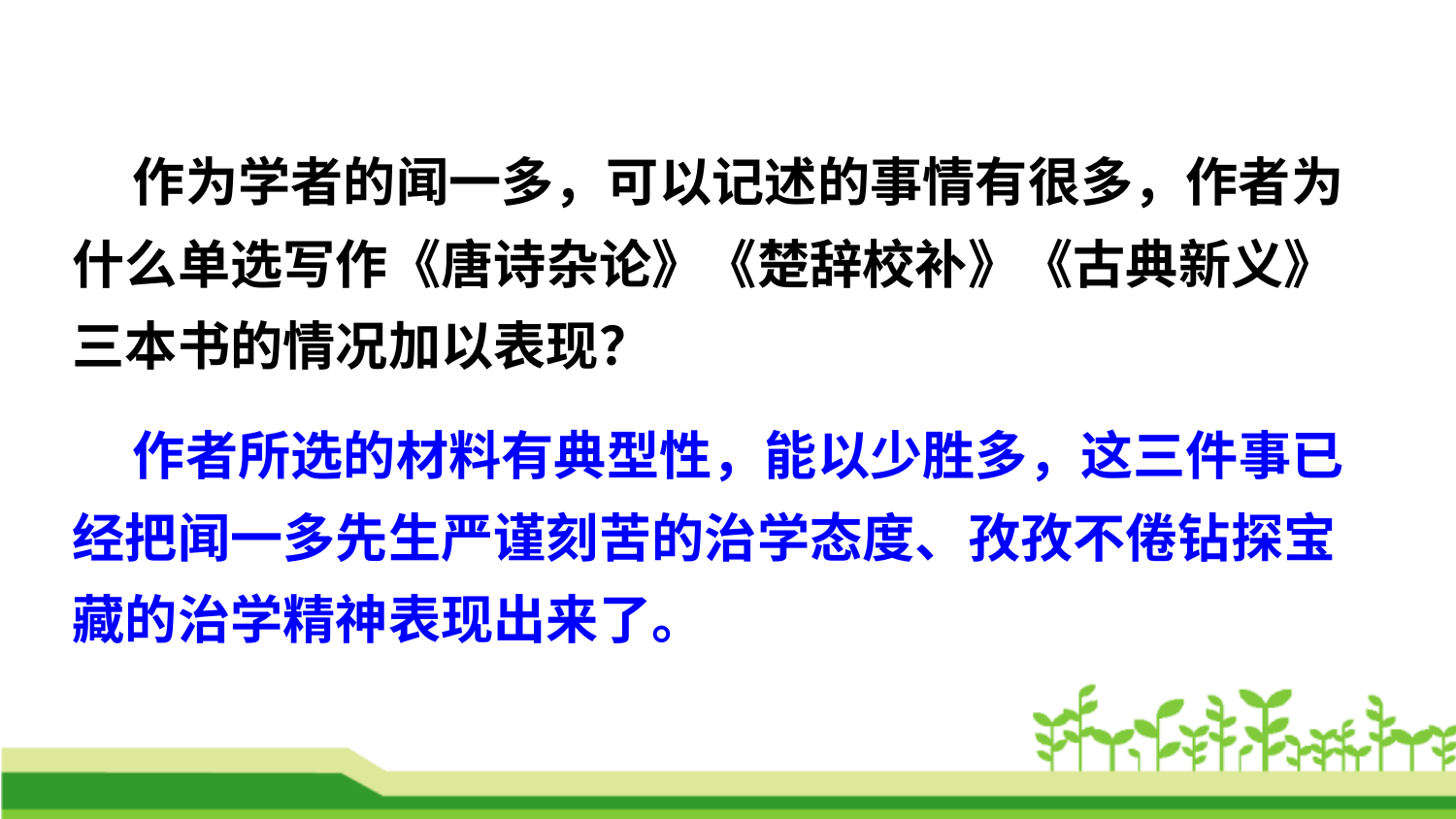

作为学者的闻一多，可以记述的事情有很多，作者为什么单选写作《唐诗杂论》《楚辞校补》《古典新义》三本书的情况加以表现？
    作者所选的材料有典型性，能以少胜多，这三件事已经把闻一多先生严谨刻苦的治学态度、孜孜不倦钻探宝藏的治学精神表现出来了。